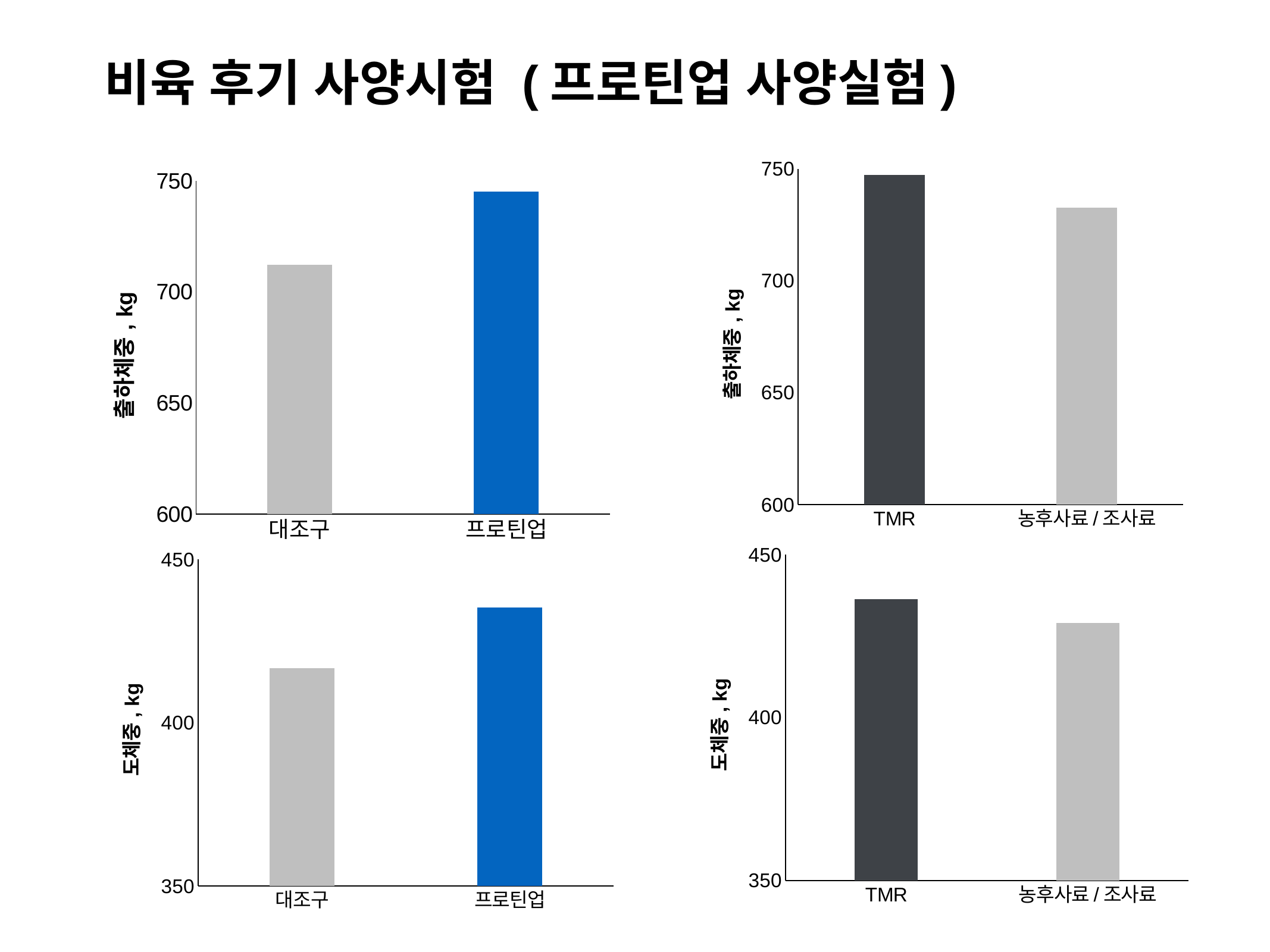

비육 후기 사양시험 (프로틴업 사양실험)

### Chart

| Category | live.weight |
|---|---|
| TMR | 747.3943661971831 |
| 농후사료/조사료 | 732.8461538461538 |

### Chart

| Category | live.weight |
|---|---|
| 대조구 | 712.1379310344828 |
| 프로틴업 | 745.1428571428571 |

### Chart

| Category | carcass |
|---|---|
| TMR | 436.40845070422534 |
| 농후사료/조사료 | 429.15384615384613 |

### Chart

| Category | carcass |
|---|---|
| 대조구 | 416.735632183908 |
| 프로틴업 | 435.2857142857143 |